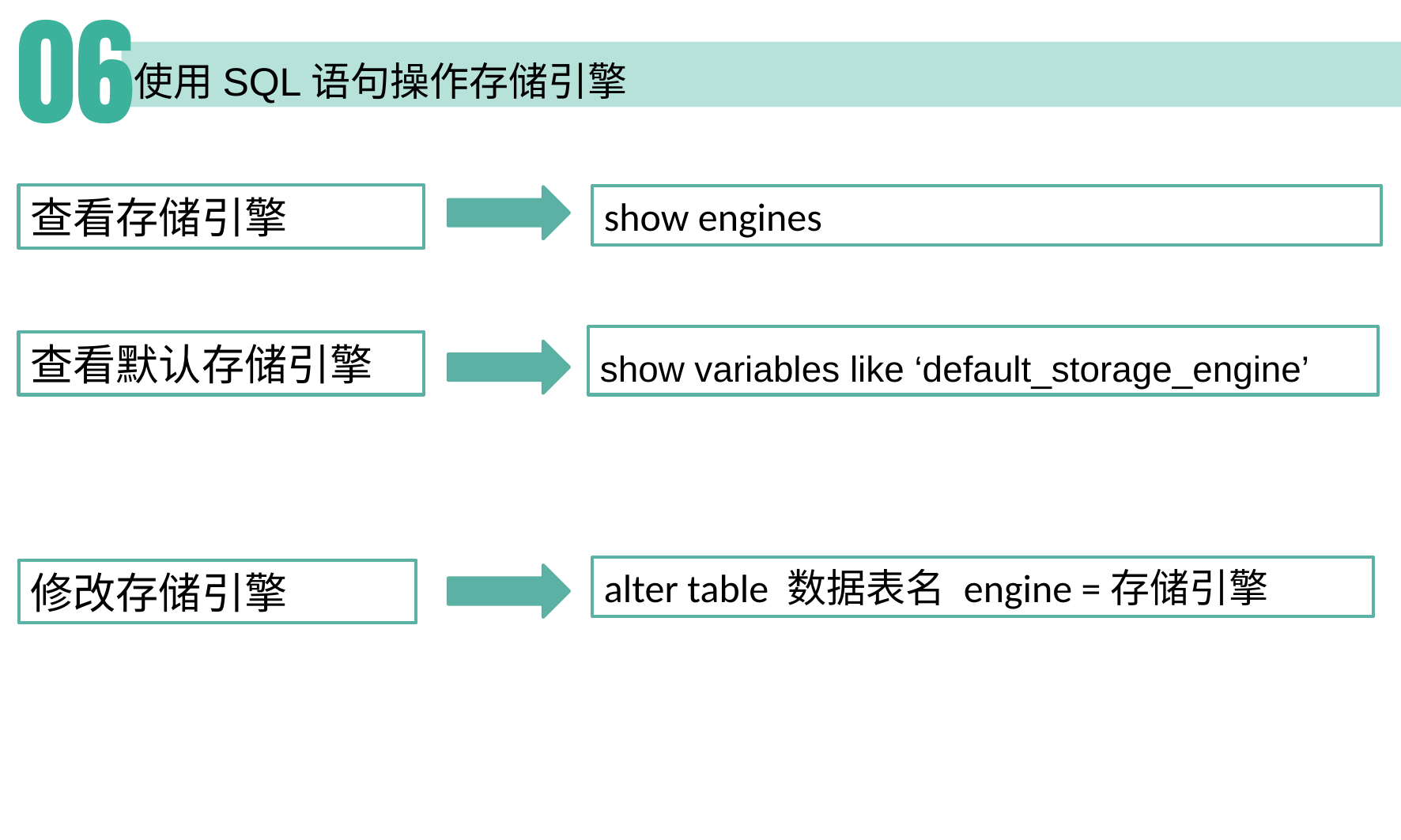

06

使用SQL语句操作存储引擎
查看存储引擎
show engines

show variables like ‘default_storage_engine’
查看默认存储引擎

alter table 数据表名 engine =存储引擎
修改存储引擎